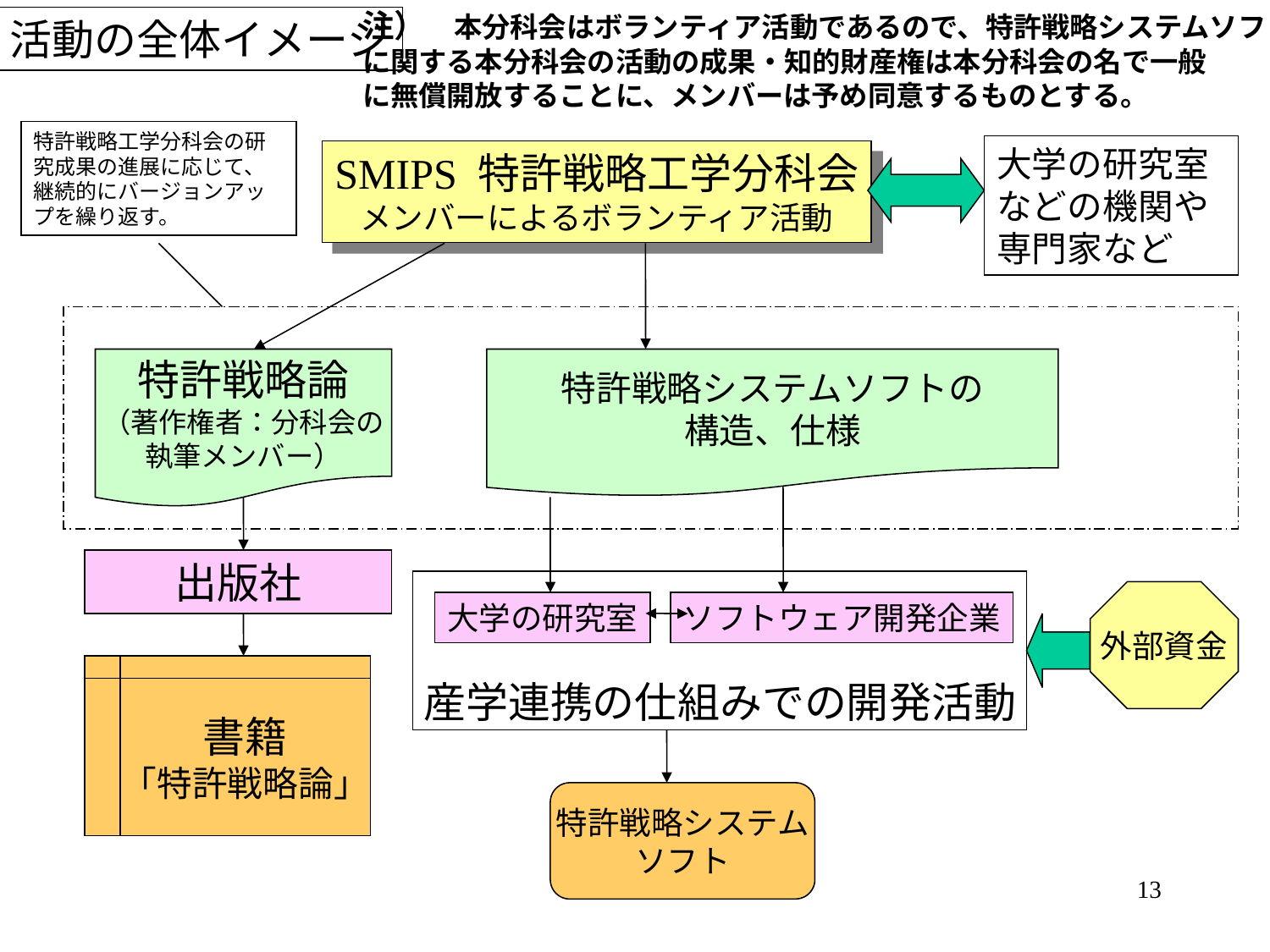

注）　本分科会はボランティア活動であるので、特許戦略システムソフト
に関する本分科会の活動の成果・知的財産権は本分科会の名で一般
に無償開放することに、メンバーは予め同意するものとする。
活動の全体イメージ
特許戦略工学分科会の研究成果の進展に応じて、継続的にバージョンアップを繰り返す。
大学の研究室などの機関や専門家など

SMIPS 特許戦略工学分科会
メンバーによるボランティア活動

特許戦略論
（著作権者：分科会の
執筆メンバー）
特許戦略システムソフトの
構造、仕様

出版社

産学連携の仕組みでの開発活動
外部資金
大学の研究室
ソフトウェア開発企業

書籍
「特許戦略論」

特許戦略システム
ソフト
13